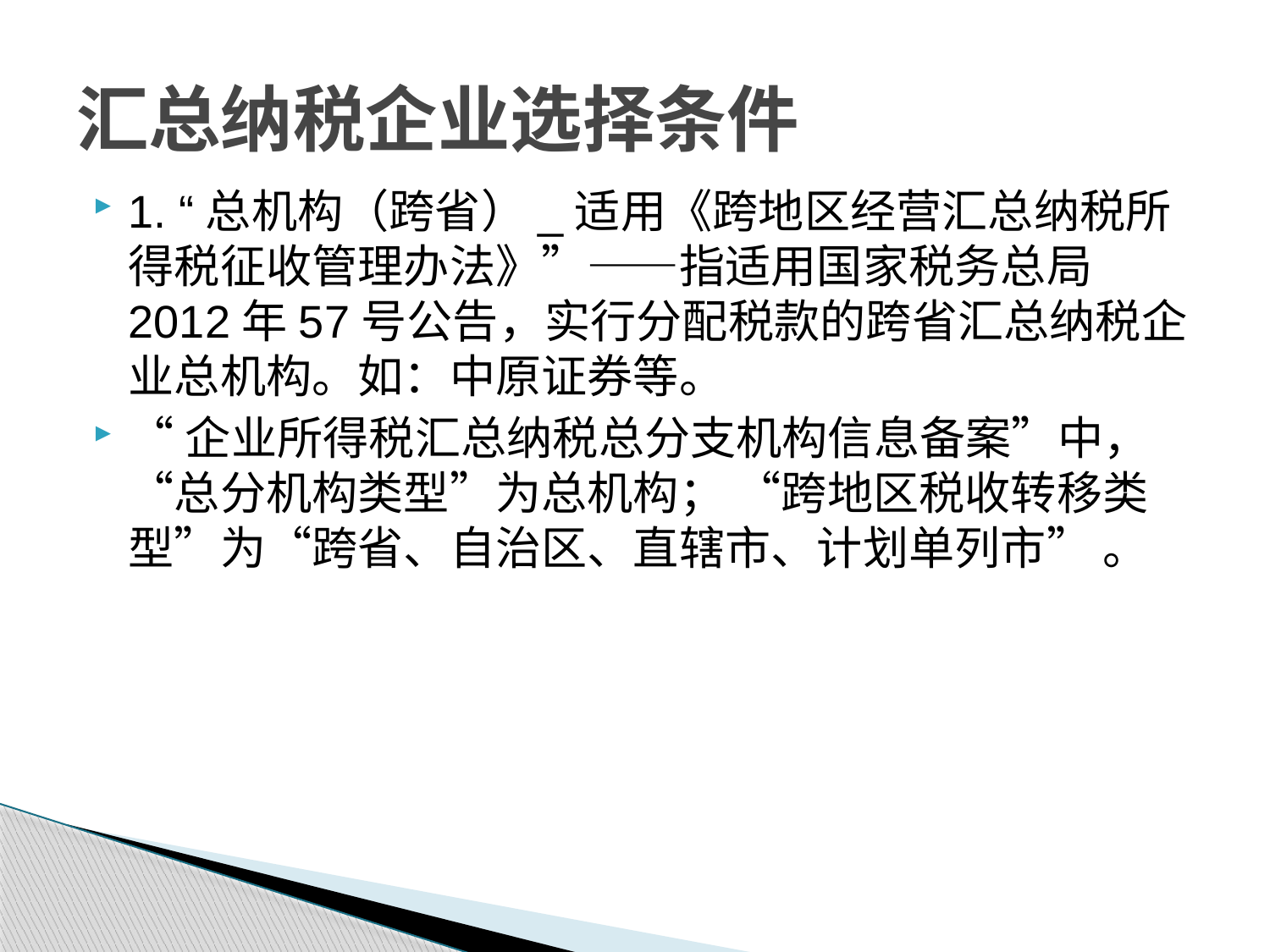

# 汇总纳税企业选择条件
1. “总机构（跨省）_适用《跨地区经营汇总纳税所得税征收管理办法》”——指适用国家税务总局2012年57号公告，实行分配税款的跨省汇总纳税企业总机构。如：中原证券等。
“企业所得税汇总纳税总分支机构信息备案”中， “总分机构类型”为总机构； “跨地区税收转移类型”为“跨省、自治区、直辖市、计划单列市” 。